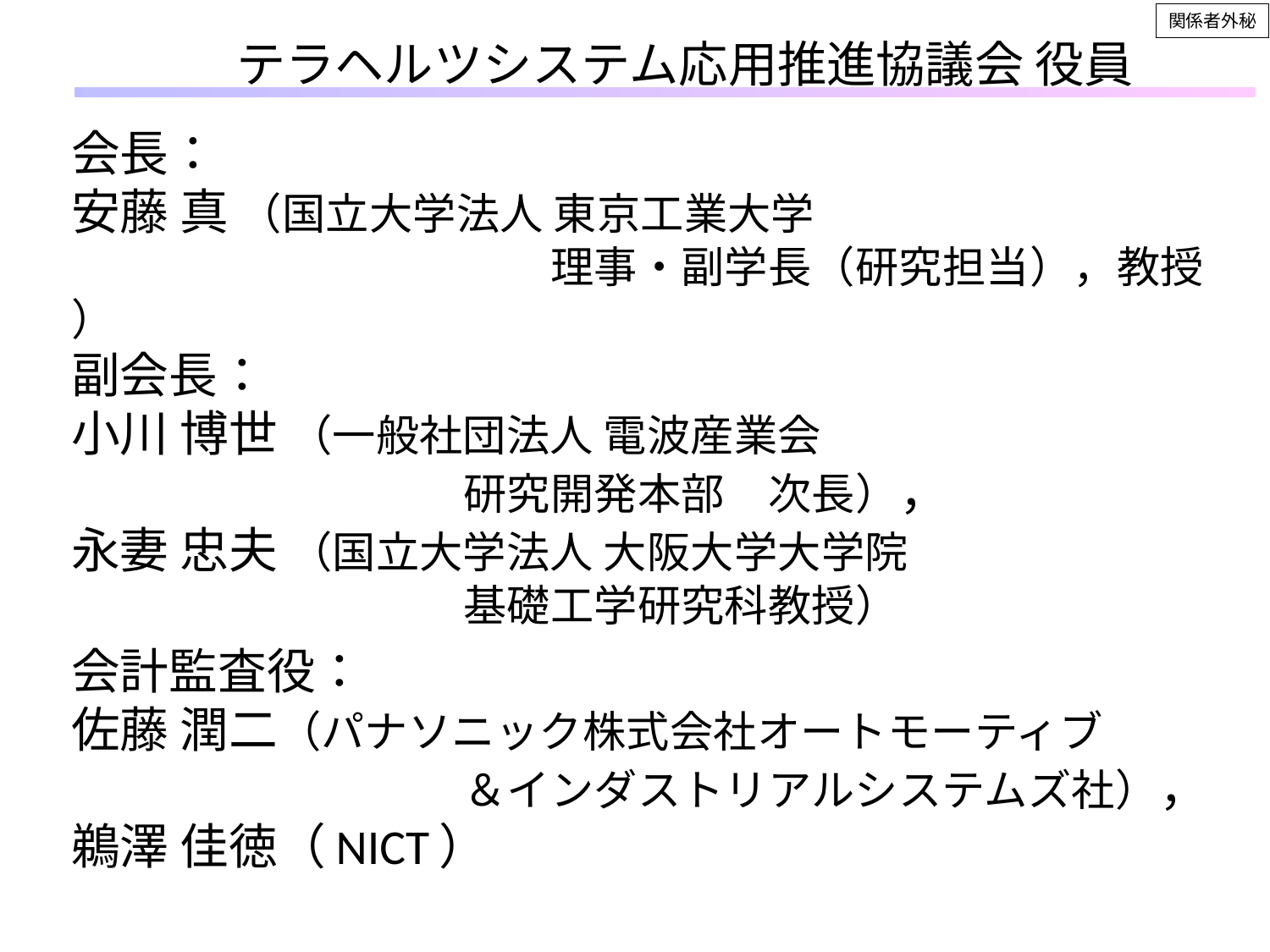

# テラヘルツシステム応用推進協議会 役員
会長：
安藤 真 （国立大学法人 東京工業大学
　　　　　　　　　　　理事・副学長（研究担当），教授 ）
副会長：
小川 博世 （一般社団法人 電波産業会　
　　　　　　　　　研究開発本部　次長），
永妻 忠夫 （国立大学法人 大阪大学大学院
　　　　　　　　　基礎工学研究科教授）
会計監査役：
佐藤 潤二（パナソニック株式会社オートモーティブ
　　　　　　　　　＆インダストリアルシステムズ社），
鵜澤 佳徳（NICT）